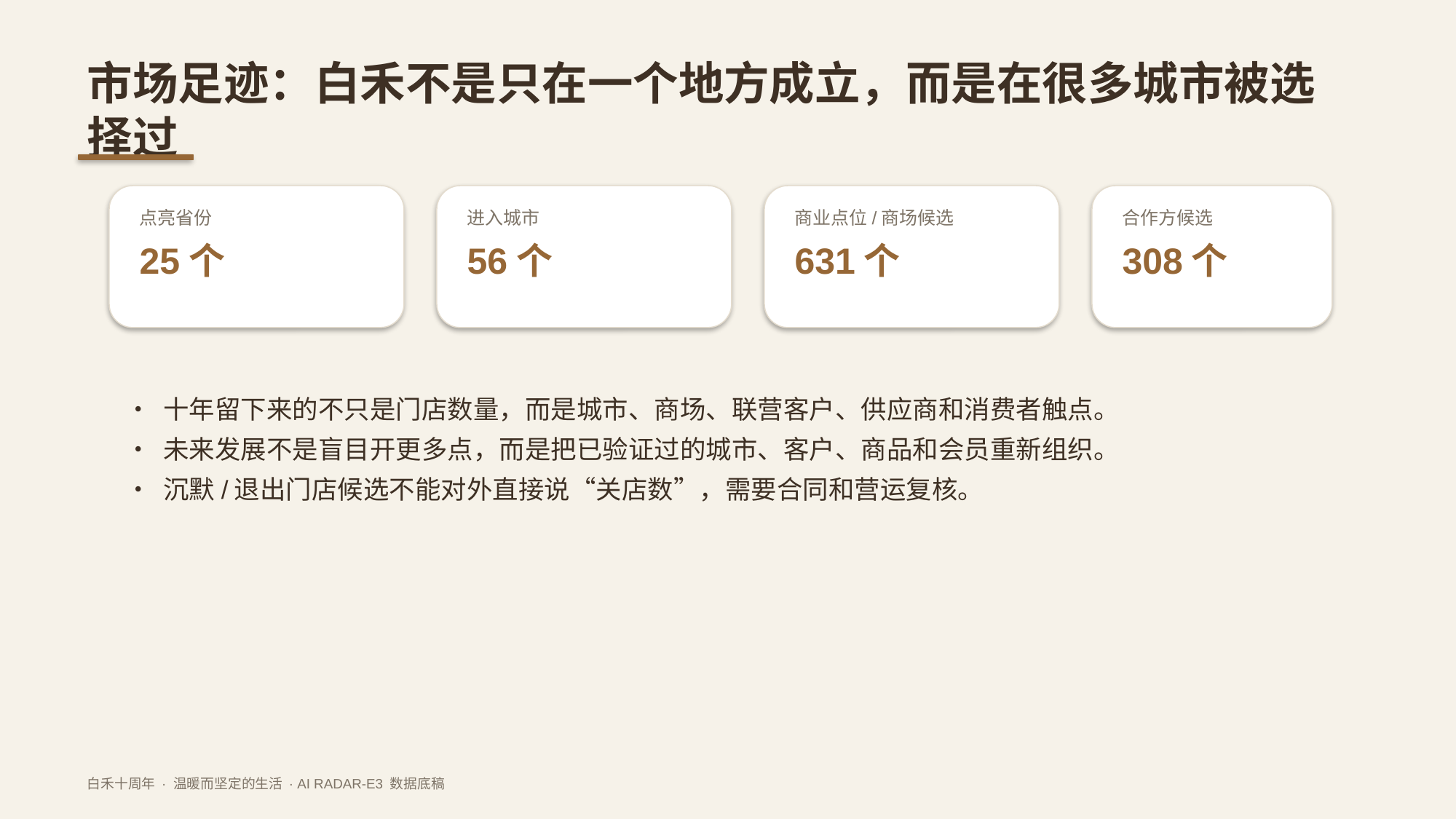

市场足迹：白禾不是只在一个地方成立，而是在很多城市被选择过

点亮省份
进入城市
商业点位/商场候选
合作方候选
25个
56个
631个
308个
• 十年留下来的不只是门店数量，而是城市、商场、联营客户、供应商和消费者触点。
• 未来发展不是盲目开更多点，而是把已验证过的城市、客户、商品和会员重新组织。
• 沉默/退出门店候选不能对外直接说“关店数”，需要合同和营运复核。
白禾十周年 · 温暖而坚定的生活 · AI RADAR-E3 数据底稿